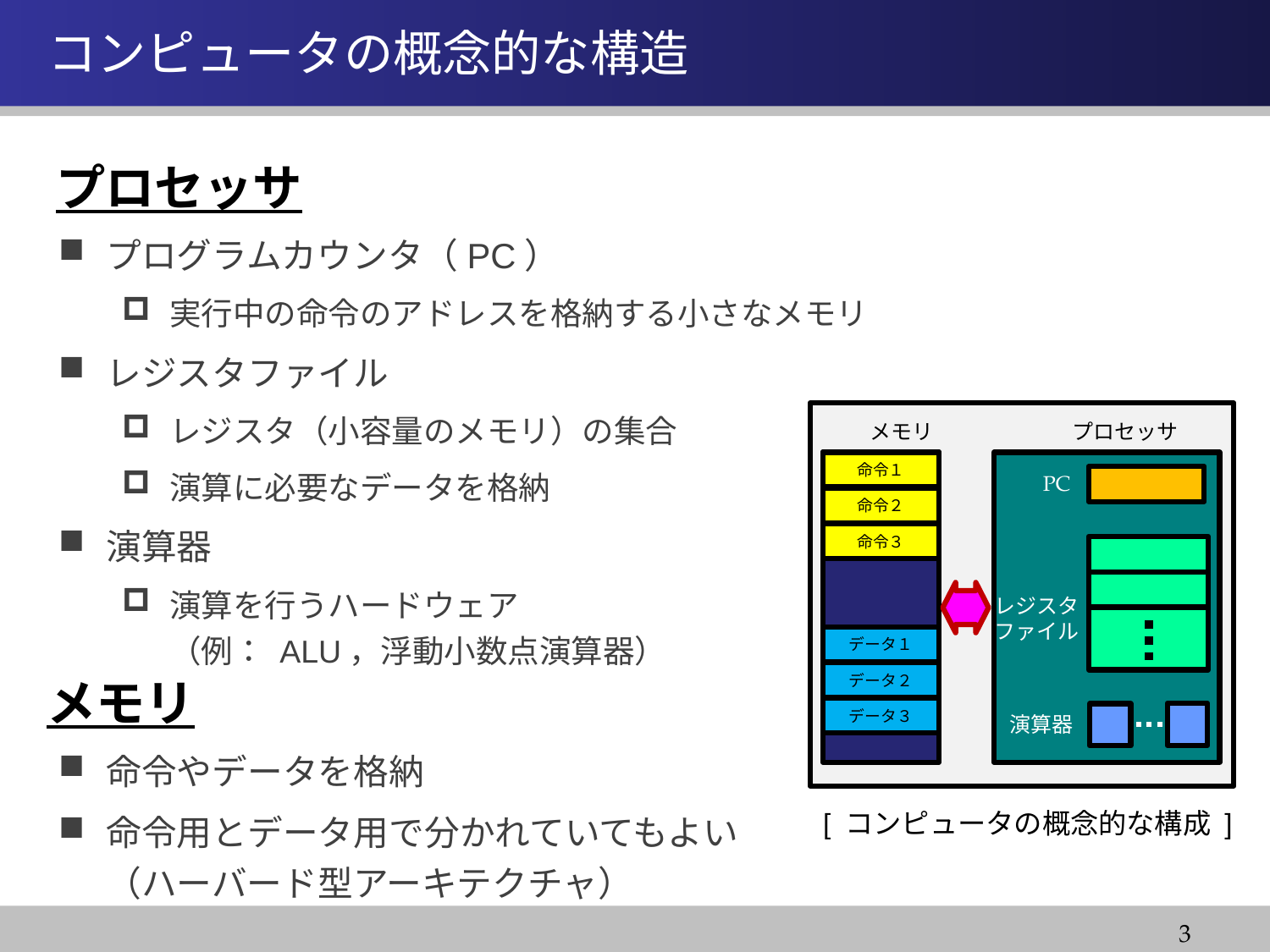

情報システム基盤学基礎１
# コンピュータの概念的な構造
プロセッサ
プログラムカウンタ（PC）
実行中の命令のアドレスを格納する小さなメモリ
レジスタファイル
レジスタ（小容量のメモリ）の集合
演算に必要なデータを格納
演算器
演算を行うハードウェア
（例： ALU，浮動小数点演算器）

命令やデータを格納
命令用とデータ用で分かれていてもよい
（ハーバード型アーキテクチャ）

メモリ
プロセッサ

命令１

PC

命令２
命令３

レジスタ
ファイル
データ１
データ２
メモリ
データ３

演算器
[ コンピュータの概念的な構成 ]
3